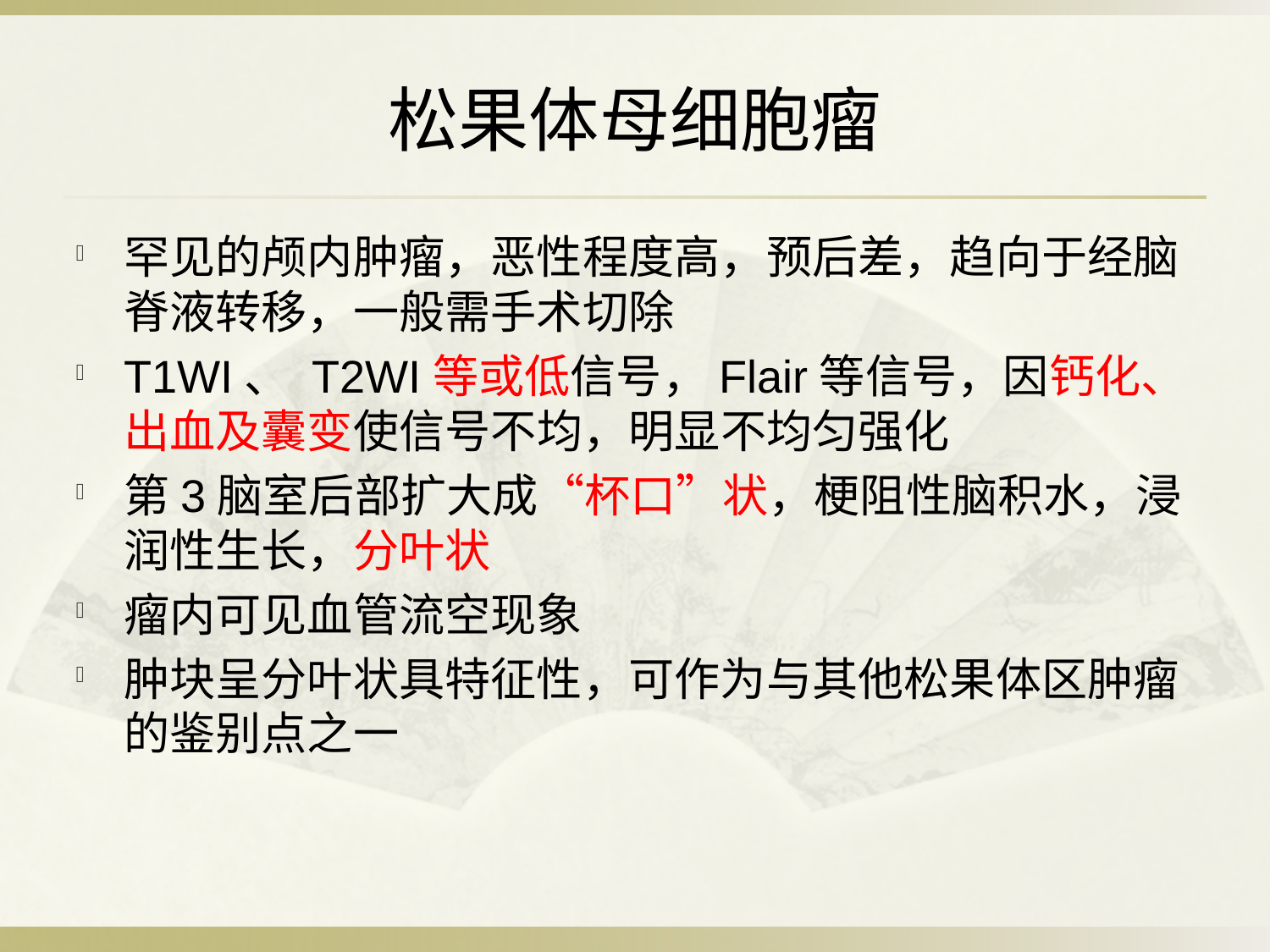

# 松果体母细胞瘤
罕见的颅内肿瘤，恶性程度高，预后差，趋向于经脑脊液转移，一般需手术切除
T1WI、 T2WI等或低信号，Flair等信号，因钙化、出血及囊变使信号不均，明显不均匀强化
第3脑室后部扩大成“杯口”状，梗阻性脑积水，浸润性生长，分叶状
瘤内可见血管流空现象
肿块呈分叶状具特征性，可作为与其他松果体区肿瘤的鉴别点之一